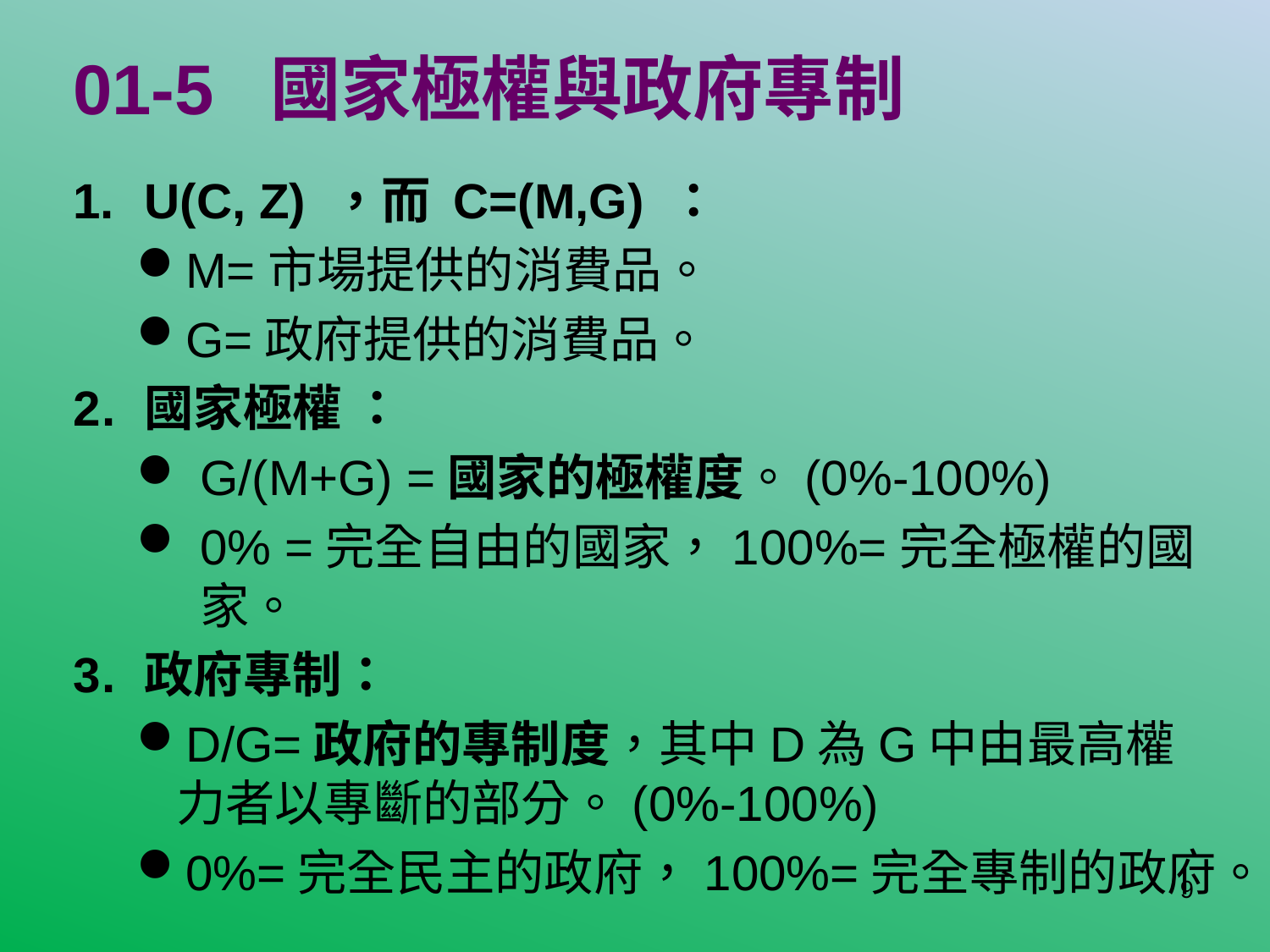

# 01-5  國家極權與政府專制
U(C, Z) ，而 C=(M,G) ：
M=市場提供的消費品。
G=政府提供的消費品。
國家極權 ：
G/(M+G) =國家的極權度。(0%-100%)
0% =完全自由的國家，100%=完全極權的國家。
政府專制：
D/G=政府的專制度，其中D為G中由最高權力者以專斷的部分。(0%-100%)
0%=完全民主的政府，100%=完全專制的政府。
9